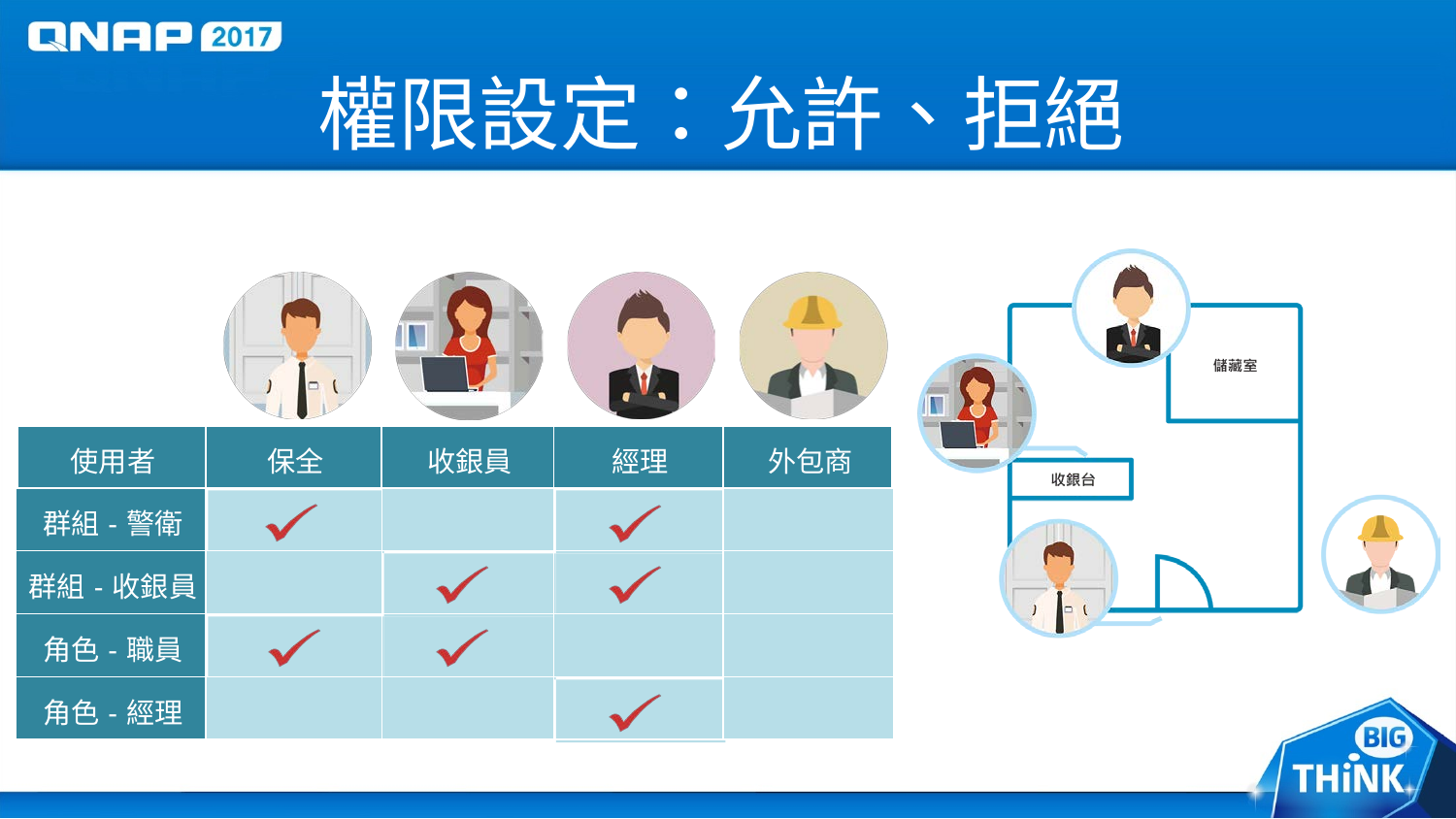

# 權限設定：允許、拒絕

| 使用者 | 保全 | 收銀員 | 經理 | 外包商 |
| --- | --- | --- | --- | --- |
| 群組-警衛 |  |  |  |  |
| 群組-收銀員 |  |  |  |  |
| 角色-職員 |  |  |  |  |
| 角色-經理 |  |  |  |  |